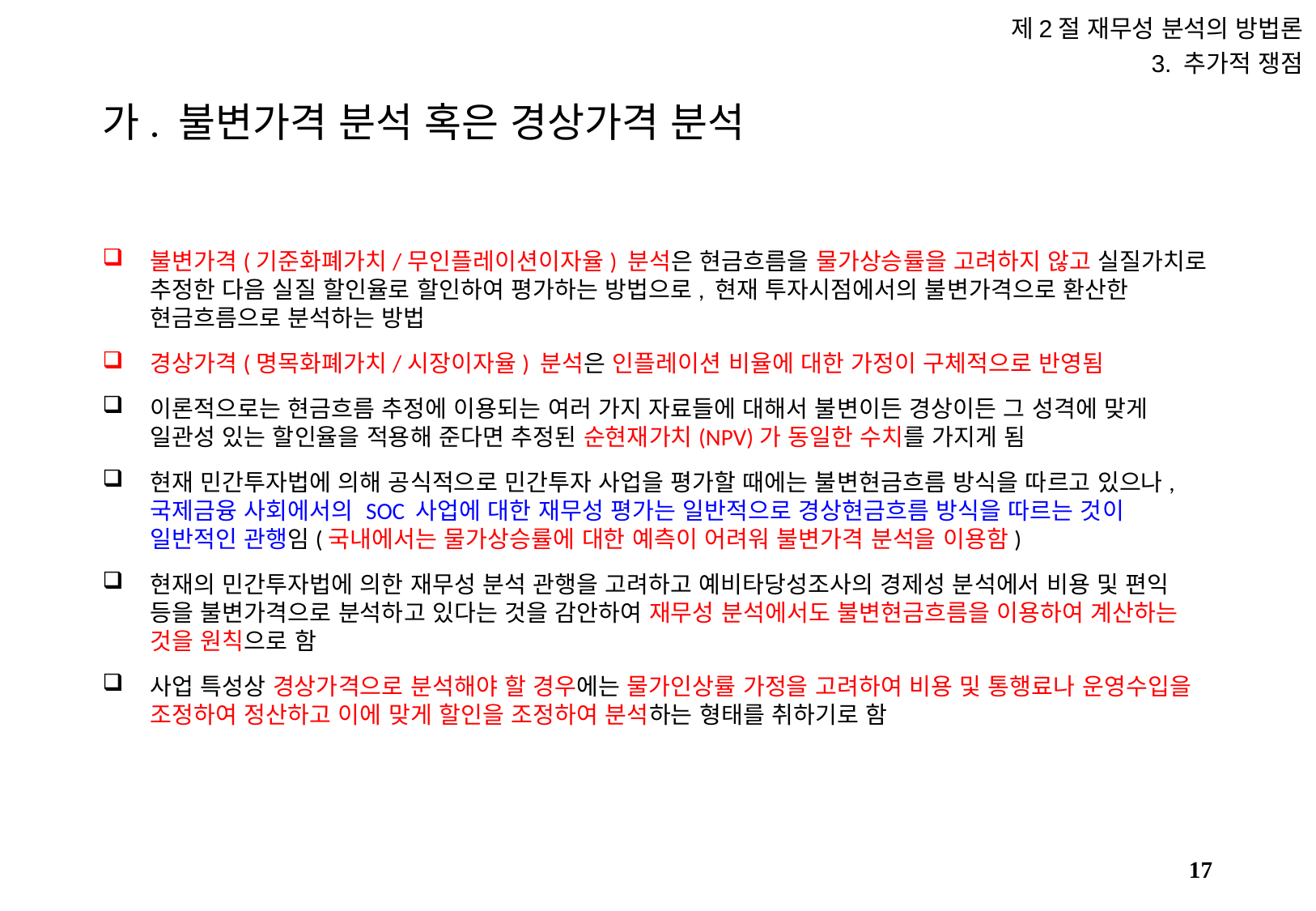

제2절 재무성 분석의 방법론
3. 추가적 쟁점
# 가. 불변가격 분석 혹은 경상가격 분석
불변가격(기준화폐가치/무인플레이션이자율) 분석은 현금흐름을 물가상승률을 고려하지 않고 실질가치로 추정한 다음 실질 할인율로 할인하여 평가하는 방법으로, 현재 투자시점에서의 불변가격으로 환산한 현금흐름으로 분석하는 방법
경상가격(명목화폐가치/시장이자율) 분석은 인플레이션 비율에 대한 가정이 구체적으로 반영됨
이론적으로는 현금흐름 추정에 이용되는 여러 가지 자료들에 대해서 불변이든 경상이든 그 성격에 맞게 일관성 있는 할인율을 적용해 준다면 추정된 순현재가치(NPV)가 동일한 수치를 가지게 됨
현재 민간투자법에 의해 공식적으로 민간투자 사업을 평가할 때에는 불변현금흐름 방식을 따르고 있으나, 국제금융 사회에서의 SOC 사업에 대한 재무성 평가는 일반적으로 경상현금흐름 방식을 따르는 것이 일반적인 관행임(국내에서는 물가상승률에 대한 예측이 어려워 불변가격 분석을 이용함)
현재의 민간투자법에 의한 재무성 분석 관행을 고려하고 예비타당성조사의 경제성 분석에서 비용 및 편익 등을 불변가격으로 분석하고 있다는 것을 감안하여 재무성 분석에서도 불변현금흐름을 이용하여 계산하는 것을 원칙으로 함
사업 특성상 경상가격으로 분석해야 할 경우에는 물가인상률 가정을 고려하여 비용 및 통행료나 운영수입을 조정하여 정산하고 이에 맞게 할인을 조정하여 분석하는 형태를 취하기로 함
17